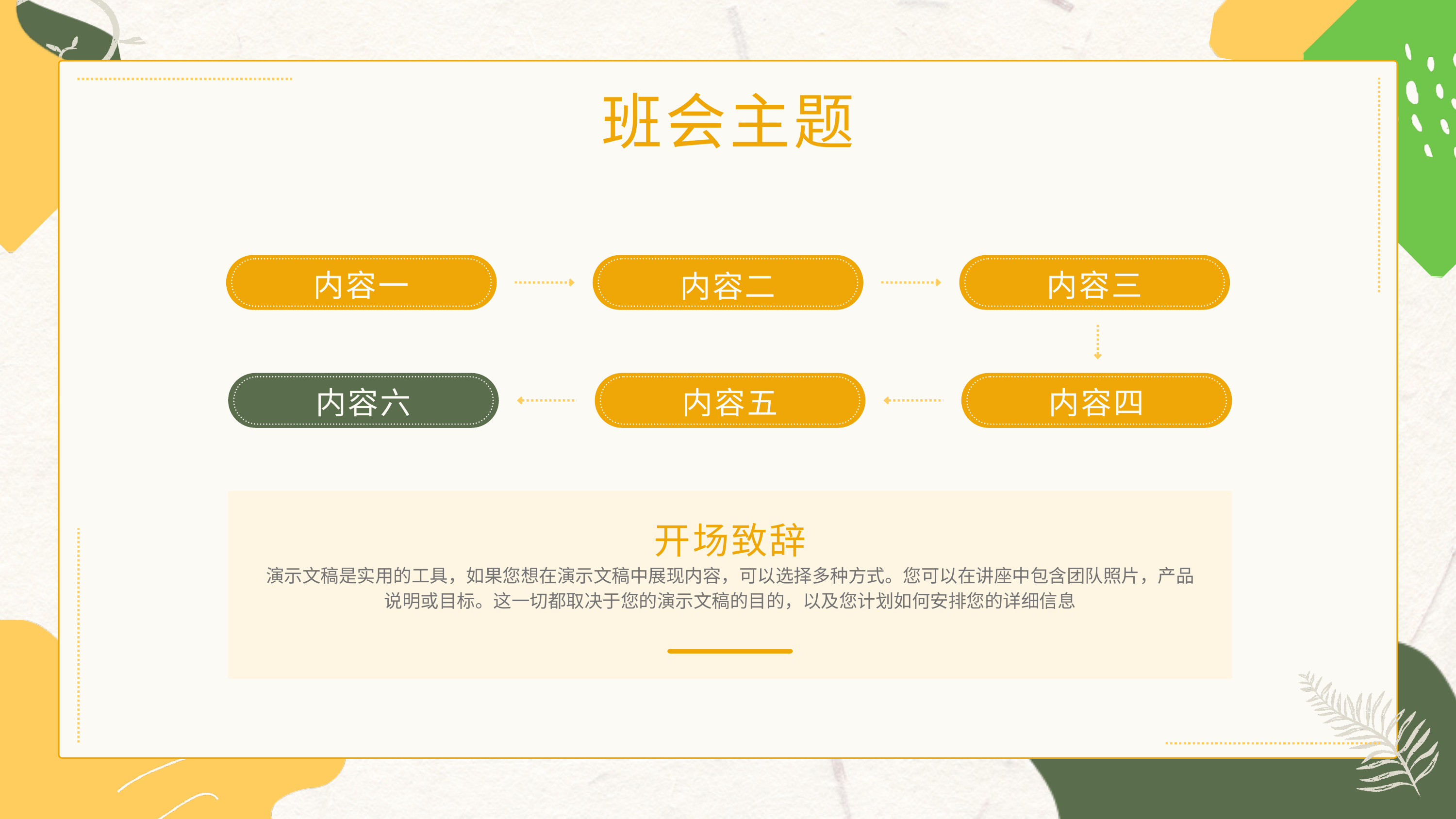

班会主题

内容二

内容一
内容三

内容六
内容五
内容四

开场致辞

演示文稿是实用的工具，如果您想在演示文稿中展现内容，可以选择多种方式。您可以在讲座中包含团队照片，产品说明或目标。这一切都取决于您的演示文稿的目的，以及您计划如何安排您的详细信息